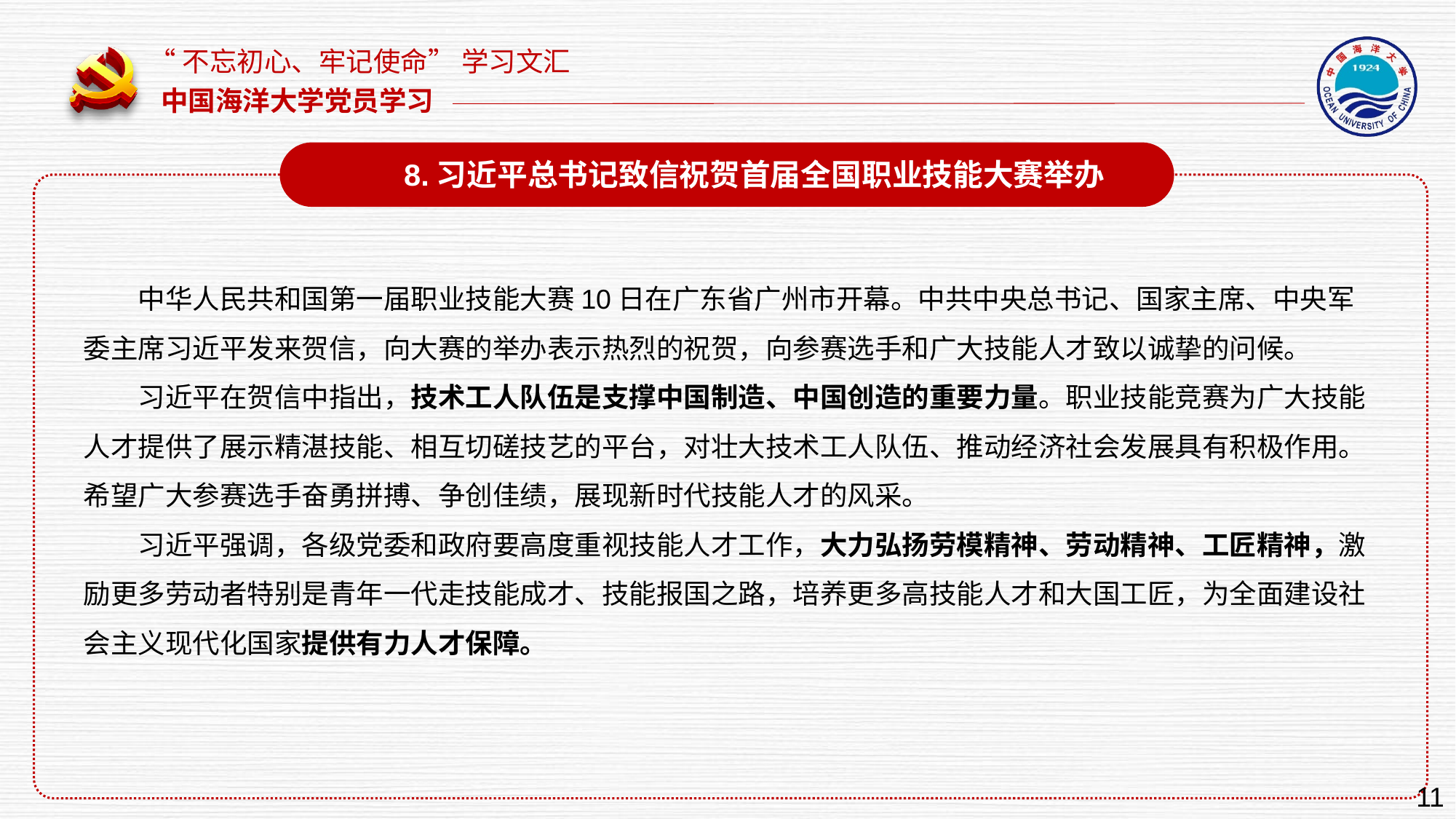

8.习近平总书记致信祝贺首届全国职业技能大赛举办

中华人民共和国第一届职业技能大赛10日在广东省广州市开幕。中共中央总书记、国家主席、中央军委主席习近平发来贺信，向大赛的举办表示热烈的祝贺，向参赛选手和广大技能人才致以诚挚的问候。
习近平在贺信中指出，技术工人队伍是支撑中国制造、中国创造的重要力量。职业技能竞赛为广大技能人才提供了展示精湛技能、相互切磋技艺的平台，对壮大技术工人队伍、推动经济社会发展具有积极作用。希望广大参赛选手奋勇拼搏、争创佳绩，展现新时代技能人才的风采。
习近平强调，各级党委和政府要高度重视技能人才工作，大力弘扬劳模精神、劳动精神、工匠精神，激励更多劳动者特别是青年一代走技能成才、技能报国之路，培养更多高技能人才和大国工匠，为全面建设社会主义现代化国家提供有力人才保障。
11